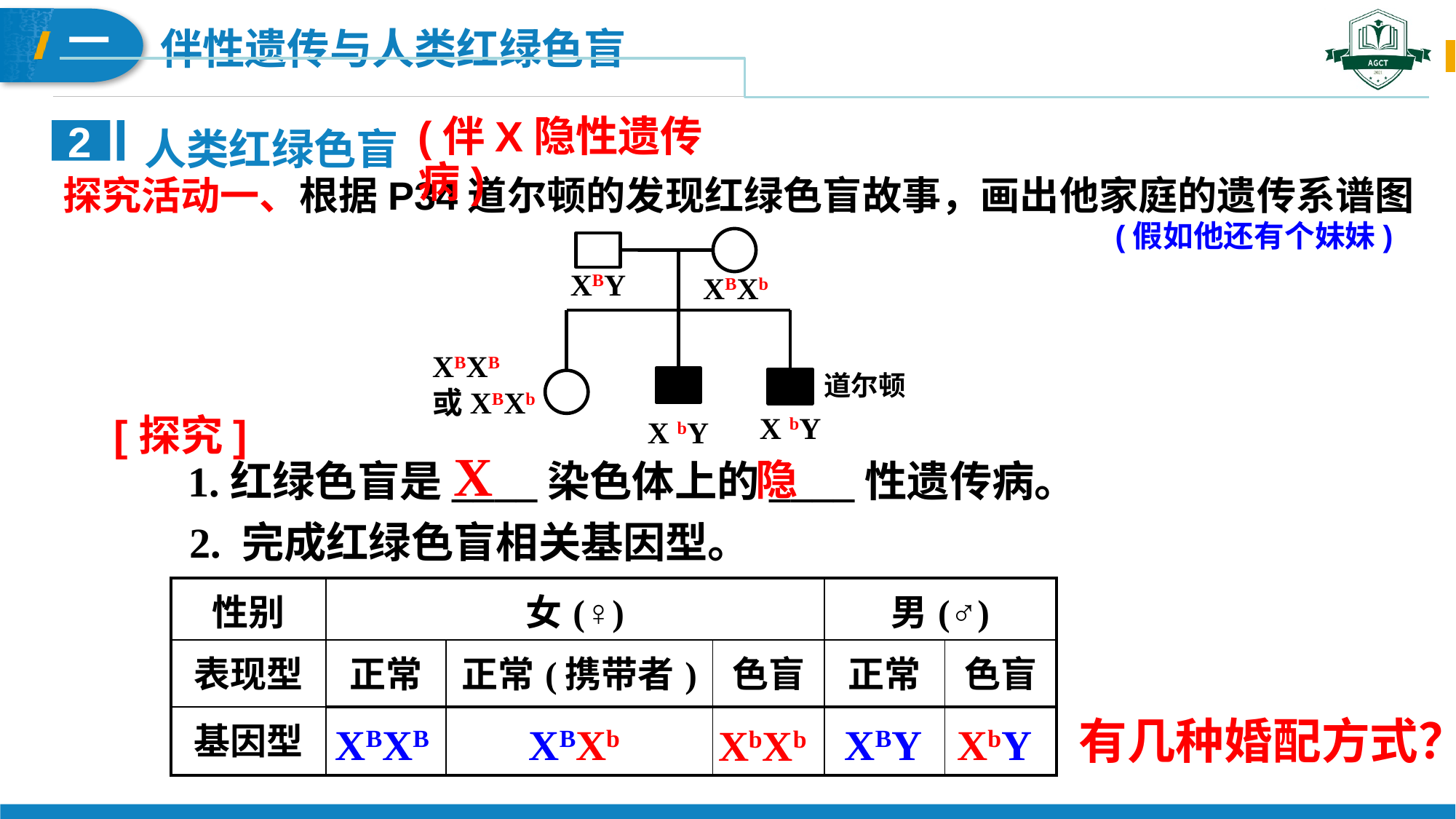

人类红绿色盲
2
(伴X隐性遗传病)
探究活动一、根据P34道尔顿的发现红绿色盲故事，画出他家庭的遗传系谱图
(假如他还有个妹妹)

XBY
XBXb
XBXB
或XBXb
道尔顿
[探究]
1.红绿色盲是____染色体上的____性遗传病。

2. 完成红绿色盲相关基因型。
X bY
X bY
X
隐
| 性别 | 女(♀) |  |  | 男(♂) |  |
| --- | --- | --- | --- | --- | --- |
| 表现型 | 正常 | 正常(携带者) | 色盲 | 正常 | 色盲 |
| 基因型 |  |  |  |  |  |
有几种婚配方式？
XBXB
XBXb
XBY
XbY
XbXb